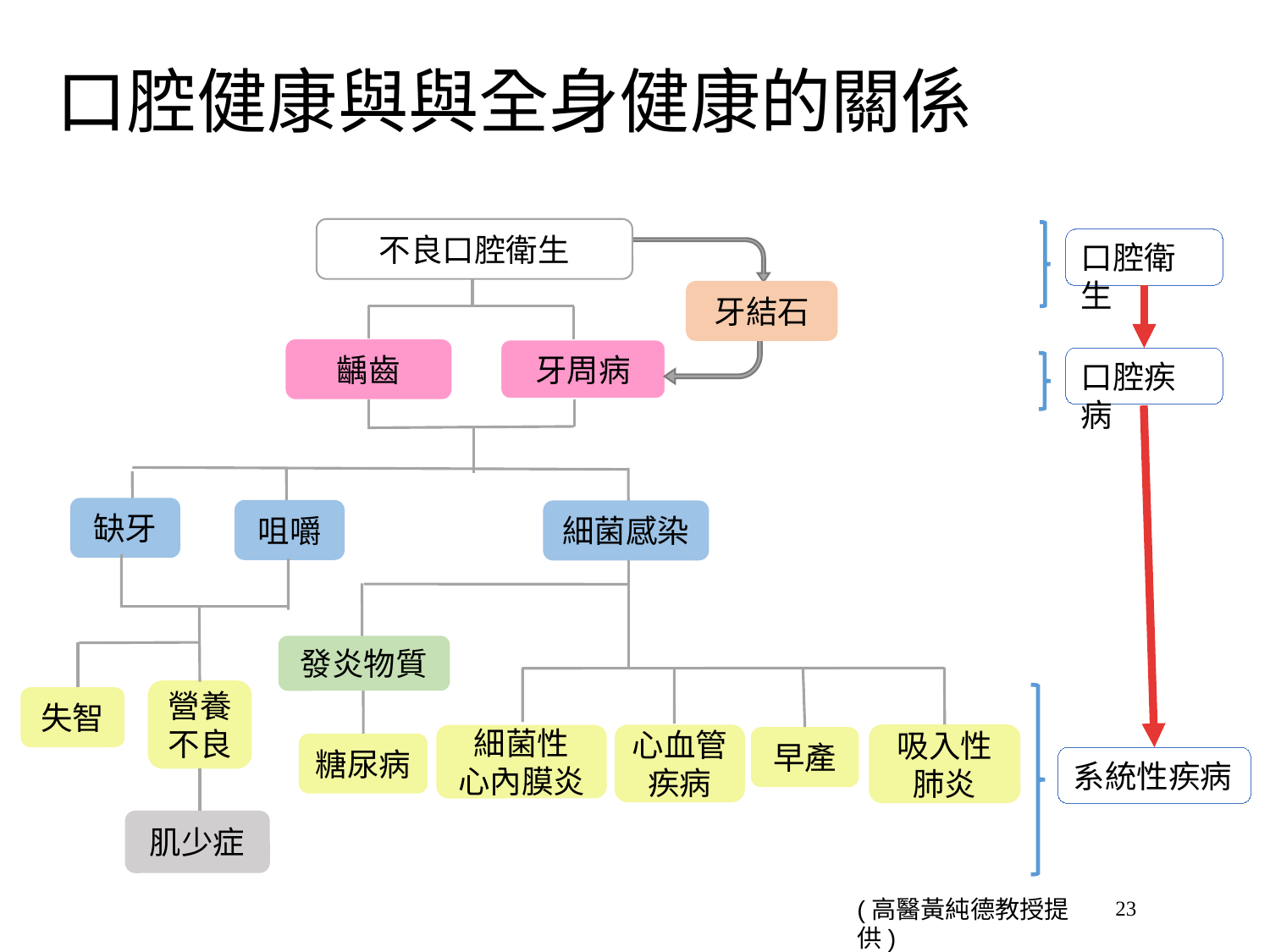

# 口腔健康與與全身健康的關係

不良口腔衛生

口腔衛生
牙結石

牙周病
齲齒
口腔疾病

缺牙
咀嚼
細菌感染
發炎物質
營養不良

失智
吸入性
肺炎
心血管疾病
細菌性
心內膜炎
早產
糖尿病
系統性疾病
肌少症
23
(高醫黃純德教授提供)